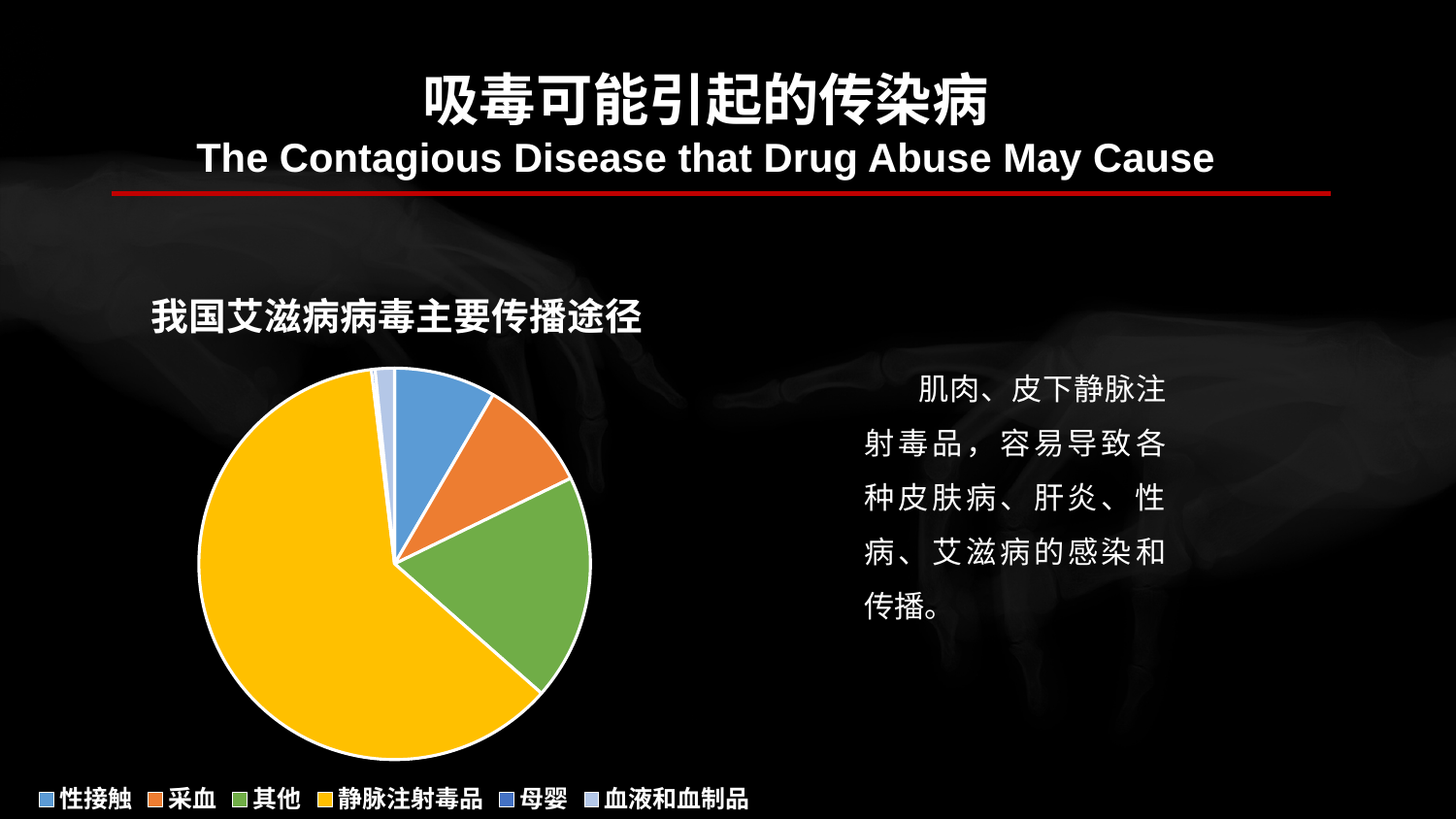

吸毒可能引起的传染病
The Contagious Disease that Drug Abuse May Cause

### Chart: 我国艾滋病病毒主要传播途径

| Category | 销售额 |
|---|---|
| 性接触 | 8.4 |
| 采血 | 9.4 |
| 其他 | 18.7 |
| 静脉注射毒品 | 61.6 |
| 母婴 | 0.3000000000000003 |
| 血液和血制品 | 1.6 |
肌肉、皮下静脉注射毒品，容易导致各种皮肤病、肝炎、性病、艾滋病的感染和传播。